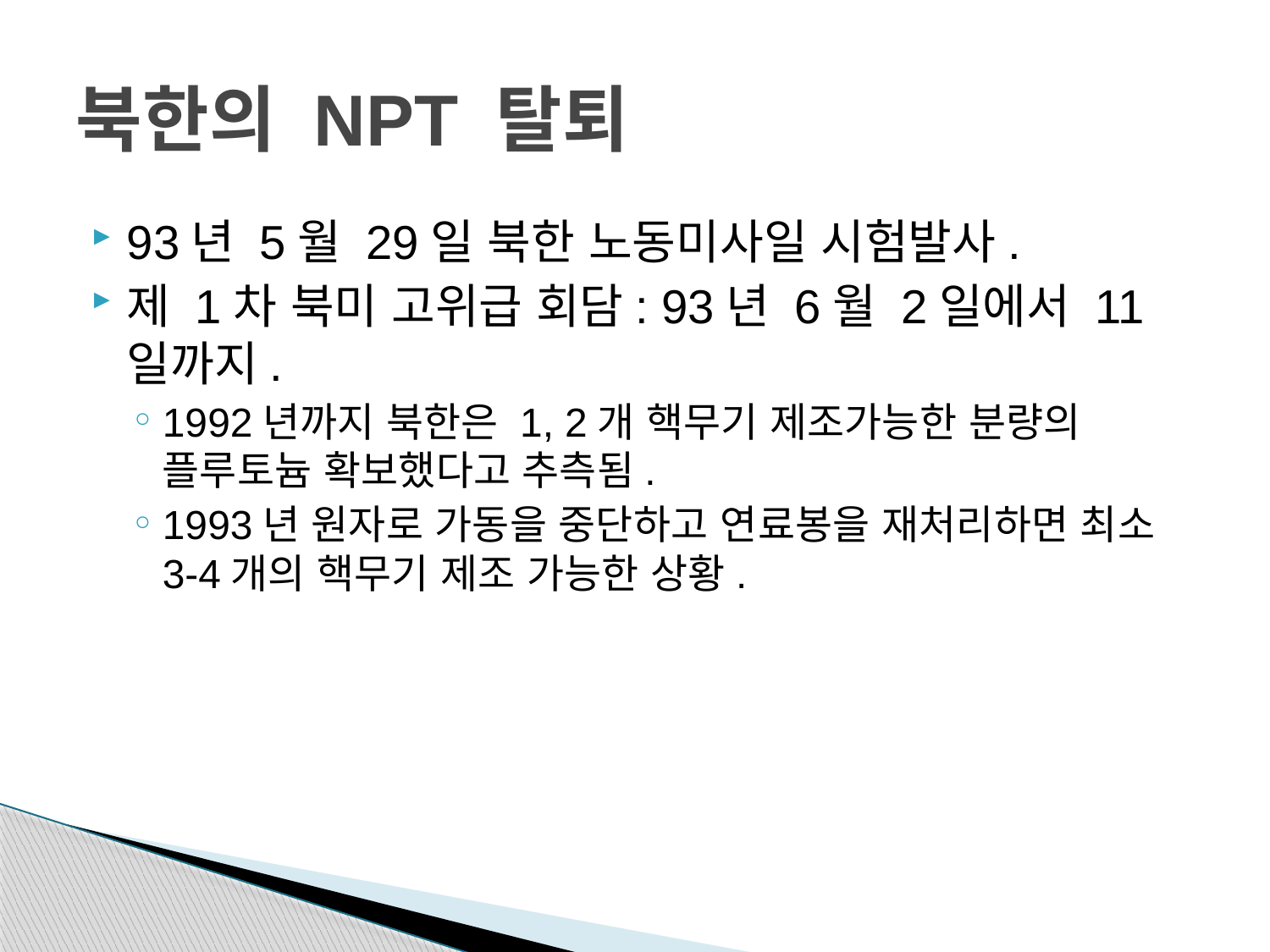

# 북한의 NPT 탈퇴
93년 5월 29일 북한 노동미사일 시험발사.
제 1차 북미 고위급 회담: 93년 6월 2일에서 11일까지.
1992년까지 북한은 1, 2개 핵무기 제조가능한 분량의 플루토늄 확보했다고 추측됨.
1993년 원자로 가동을 중단하고 연료봉을 재처리하면 최소 3-4개의 핵무기 제조 가능한 상황.